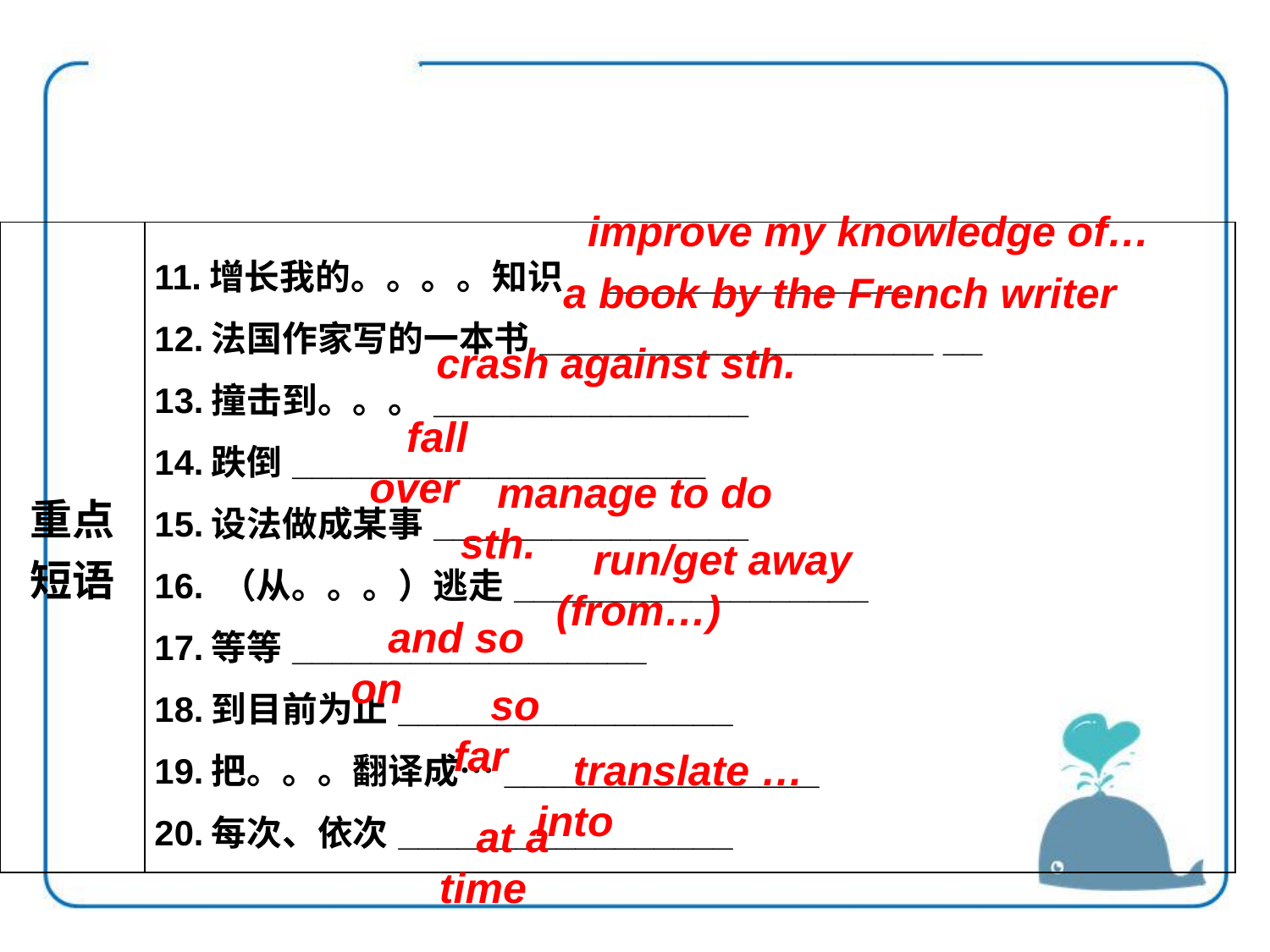

improve my knowledge of…
| 重点 短语 | 11.增长我的。。。。知识　\_\_\_\_\_\_\_\_\_\_\_\_\_\_\_ 12.法国作家写的一本书\_\_\_\_\_\_\_\_\_\_\_\_\_\_\_\_\_\_\_\_ \_\_ 13.撞击到。。。\_\_\_\_\_\_\_\_\_\_\_\_\_\_\_\_ 14.跌倒\_\_\_\_\_\_\_\_\_\_\_\_\_\_\_\_\_\_\_\_\_ 15.设法做成某事\_\_\_\_\_\_\_\_\_\_\_\_\_\_\_\_ 16. （从。。。）逃走\_\_\_\_\_\_\_\_\_\_\_\_\_\_\_\_\_\_ 17.等等\_\_\_\_\_\_\_\_\_\_\_\_\_\_\_\_\_\_ 18.到目前为止\_\_\_\_\_\_\_\_\_\_\_\_\_\_\_\_\_ 19.把。。。翻译成…\_\_\_\_\_\_\_\_\_\_\_\_\_\_\_\_ 20.每次、依次\_\_\_\_\_\_\_\_\_\_\_\_\_\_\_\_\_ |
| --- | --- |
a book by the French writer
crash against sth.
fall over
manage to do sth.
run/get away (from…)
and so on
so far
translate …into
at a time